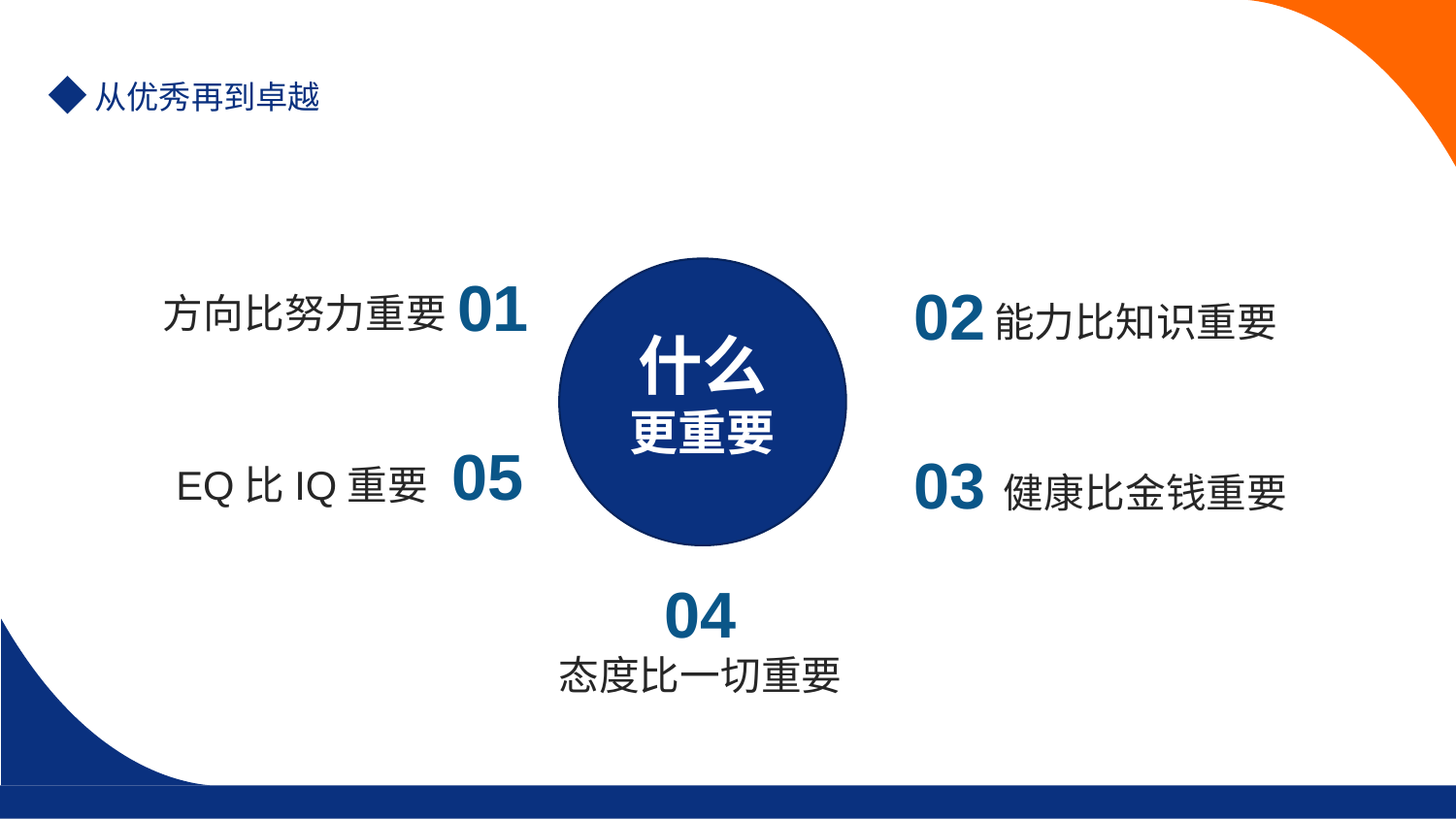

01
方向比努力重要
02
能力比知识重要
什么
更重要
05
03
EQ比IQ重要
健康比金钱重要
04
态度比一切重要